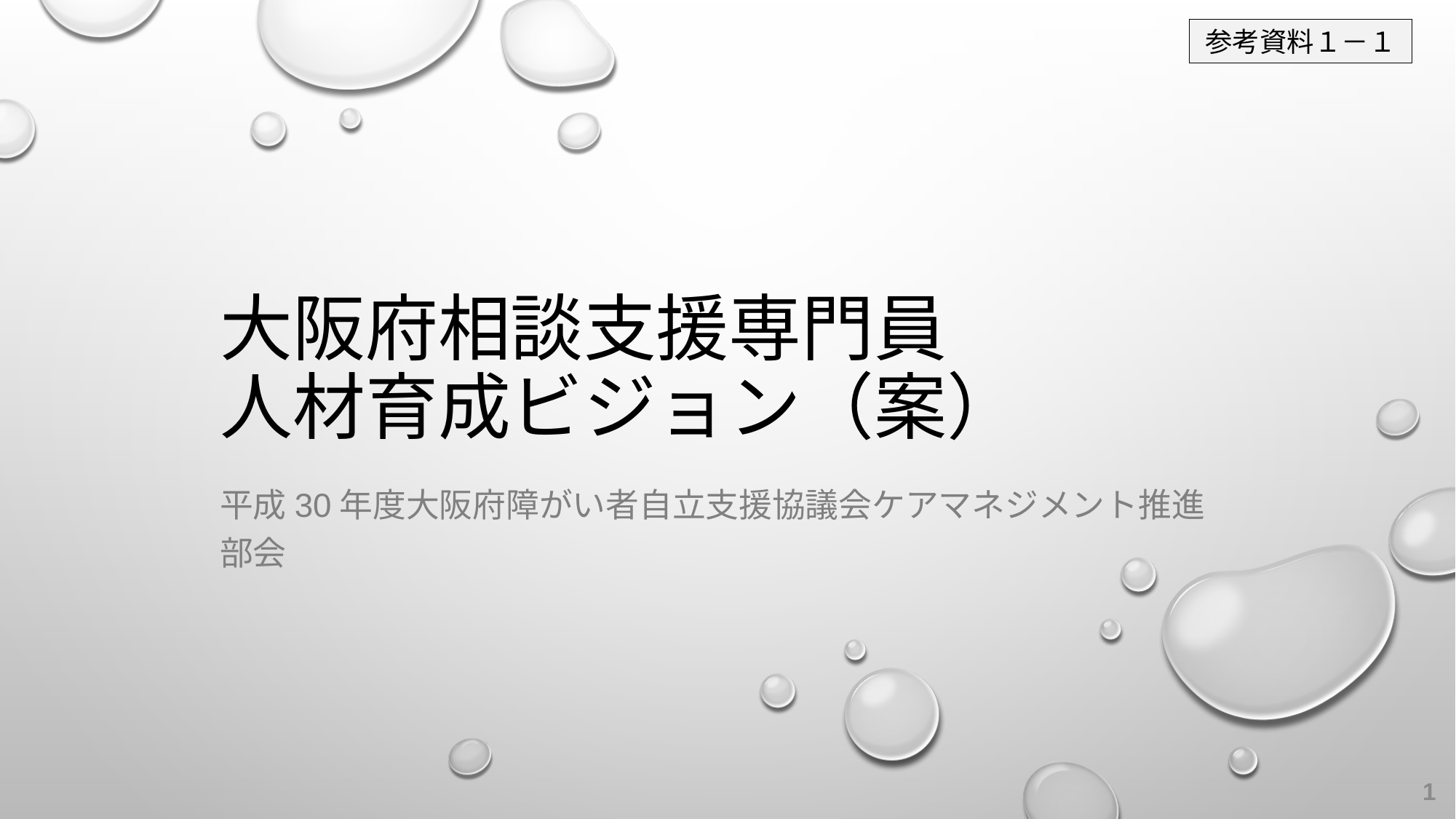

参考資料１－１
# 大阪府相談支援専門員 人材育成ビジョン（案）
平成30年度大阪府障がい者自立支援協議会ケアマネジメント推進部会
1